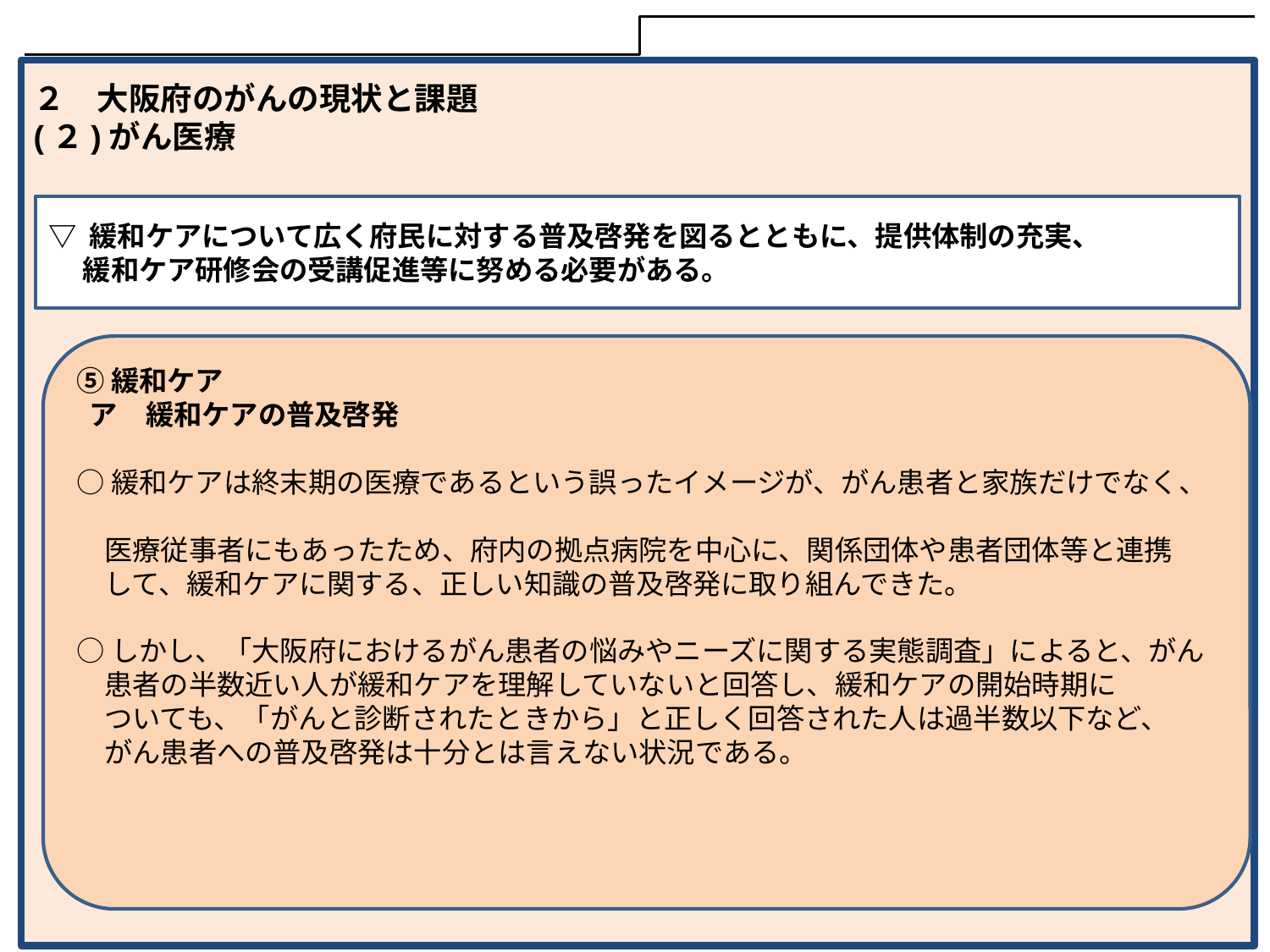

２　大阪府のがんの現状と課題
(２)がん医療

▽ 緩和ケアについて広く府民に対する普及啓発を図るとともに、提供体制の充実、
　 緩和ケア研修会の受講促進等に努める必要がある。
⑤緩和ケア
 ア　緩和ケアの普及啓発

○緩和ケアは終末期の医療であるという誤ったイメージが、がん患者と家族だけでなく、
　医療従事者にもあったため、府内の拠点病院を中心に、関係団体や患者団体等と連携
　して、緩和ケアに関する、正しい知識の普及啓発に取り組んできた。

○しかし、「大阪府におけるがん患者の悩みやニーズに関する実態調査」によると、がん
　患者の半数近い人が緩和ケアを理解していないと回答し、緩和ケアの開始時期に
　ついても、「がんと診断されたときから」と正しく回答された人は過半数以下など、
　がん患者への普及啓発は十分とは言えない状況である。